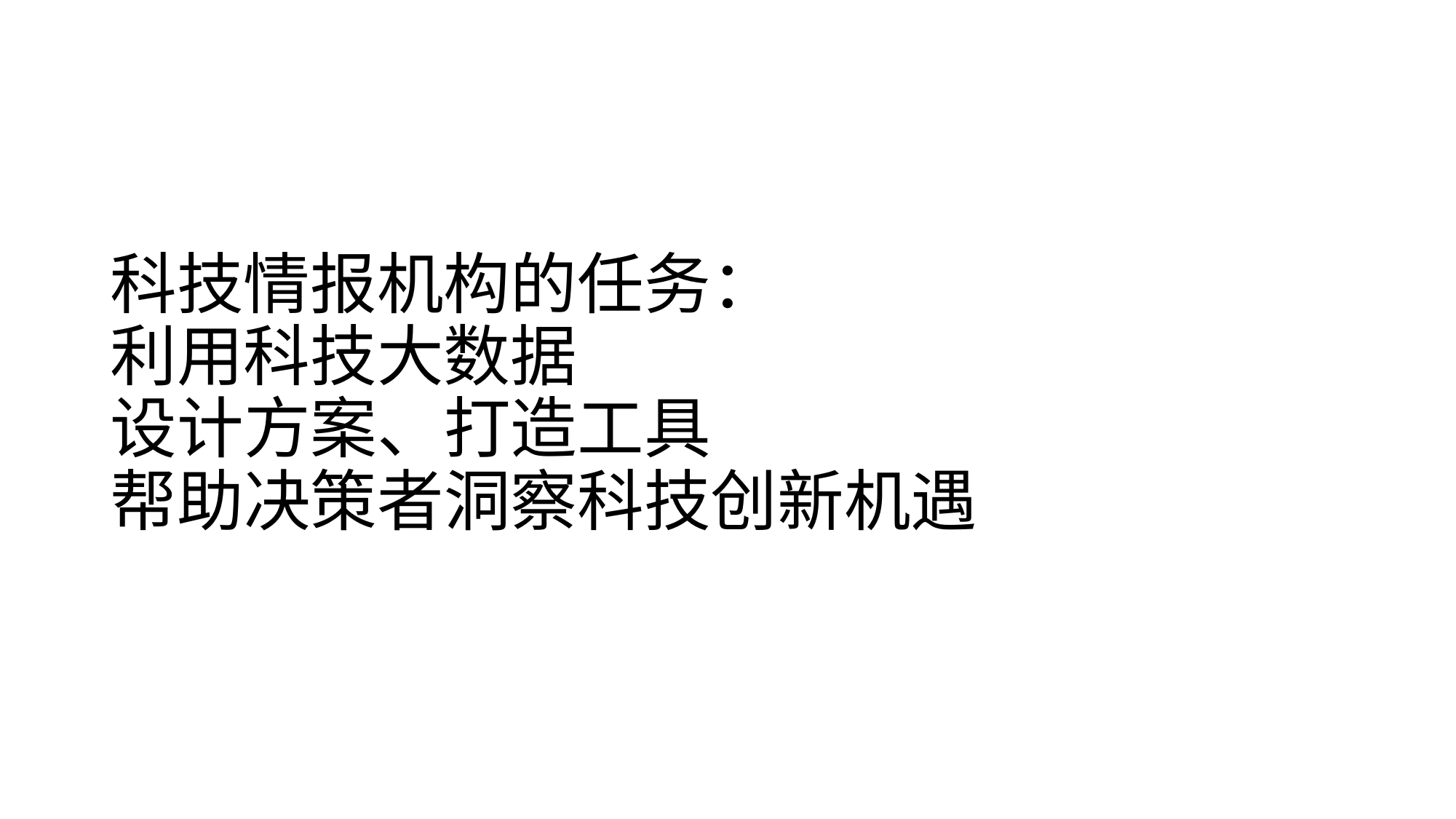

# 科技情报机构的任务： 利用科技大数据 设计方案、打造工具 帮助决策者洞察科技创新机遇